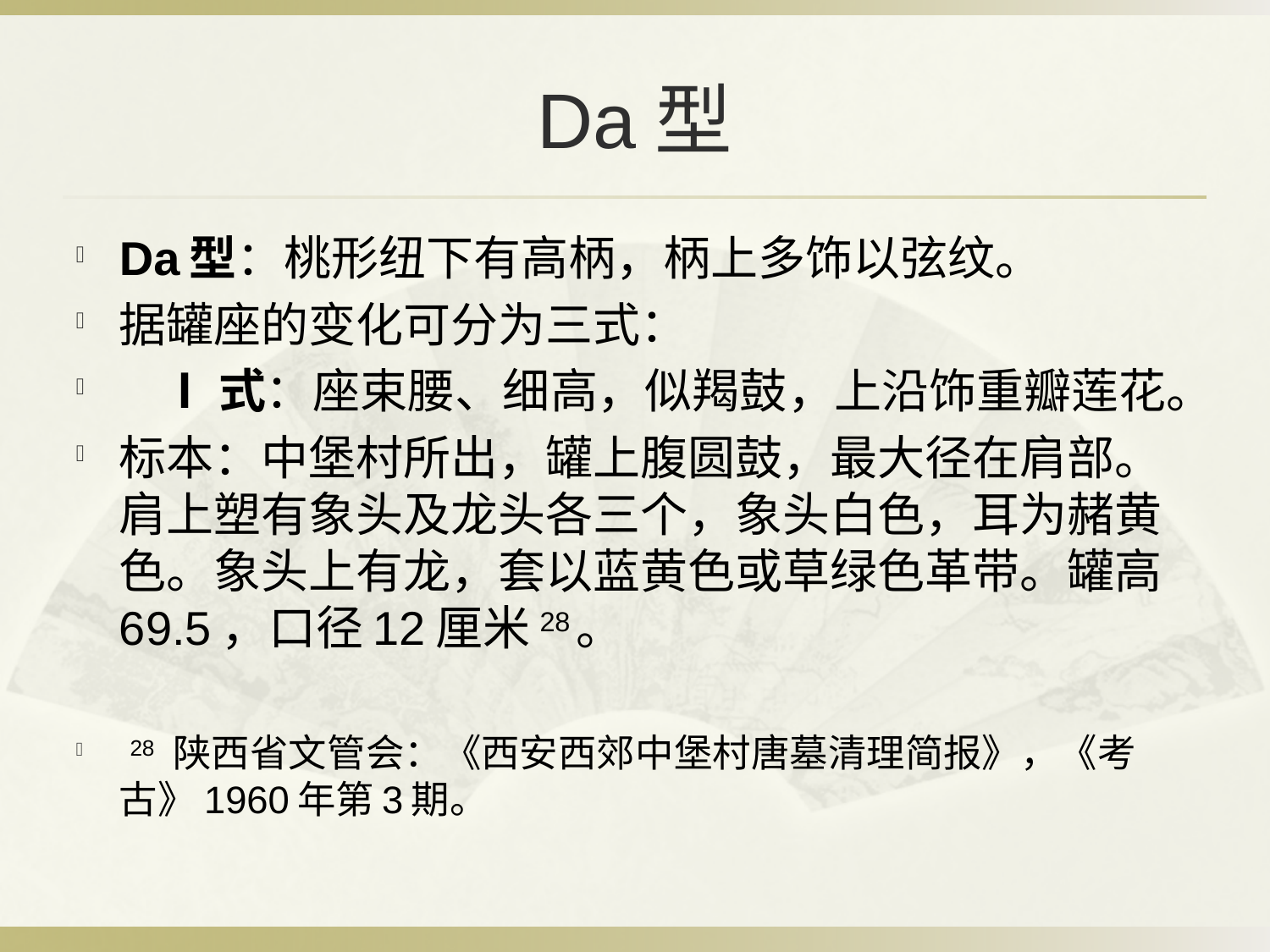

# Da型
Da型：桃形纽下有高柄，柄上多饰以弦纹。
据罐座的变化可分为三式：
    Ⅰ式：座束腰、细高，似羯鼓，上沿饰重瓣莲花。
标本：中堡村所出，罐上腹圆鼓，最大径在肩部。肩上塑有象头及龙头各三个，象头白色，耳为赭黄色。象头上有龙，套以蓝黄色或草绿色革带。罐高69.5，口径12厘米28。

 28 陕西省文管会：《西安西郊中堡村唐墓清理简报》，《考古》1960年第3期。